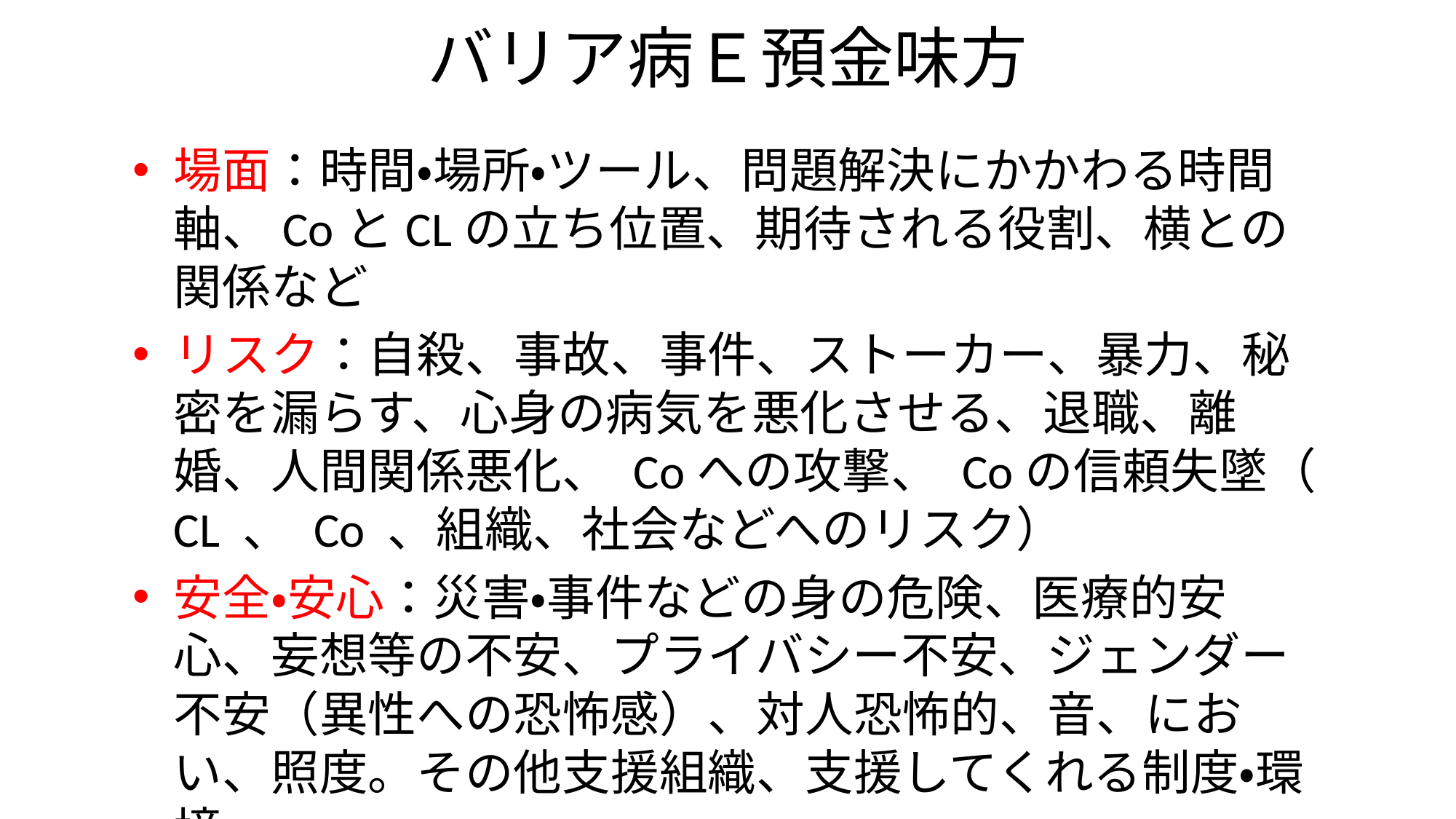

# バリア病Ｅ預金味方
場面：時間・場所・ツール、問題解決にかかわる時間軸、CoとCLの立ち位置、期待される役割、横との関係など
リスク：自殺、事故、事件、ストーカー、暴力、秘密を漏らす、心身の病気を悪化させる、退職、離婚、人間関係悪化、 Coへの攻撃、 Coの信頼失墜（ CL 、 Co 、組織、社会などへのリスク）
安全・安心：災害・事件などの身の危険、医療的安心、妄想等の不安、プライバシー不安、ジェンダー不安（異性への恐怖感）、対人恐怖的、音、におい、照度。その他支援組織、支援してくれる制度・環境